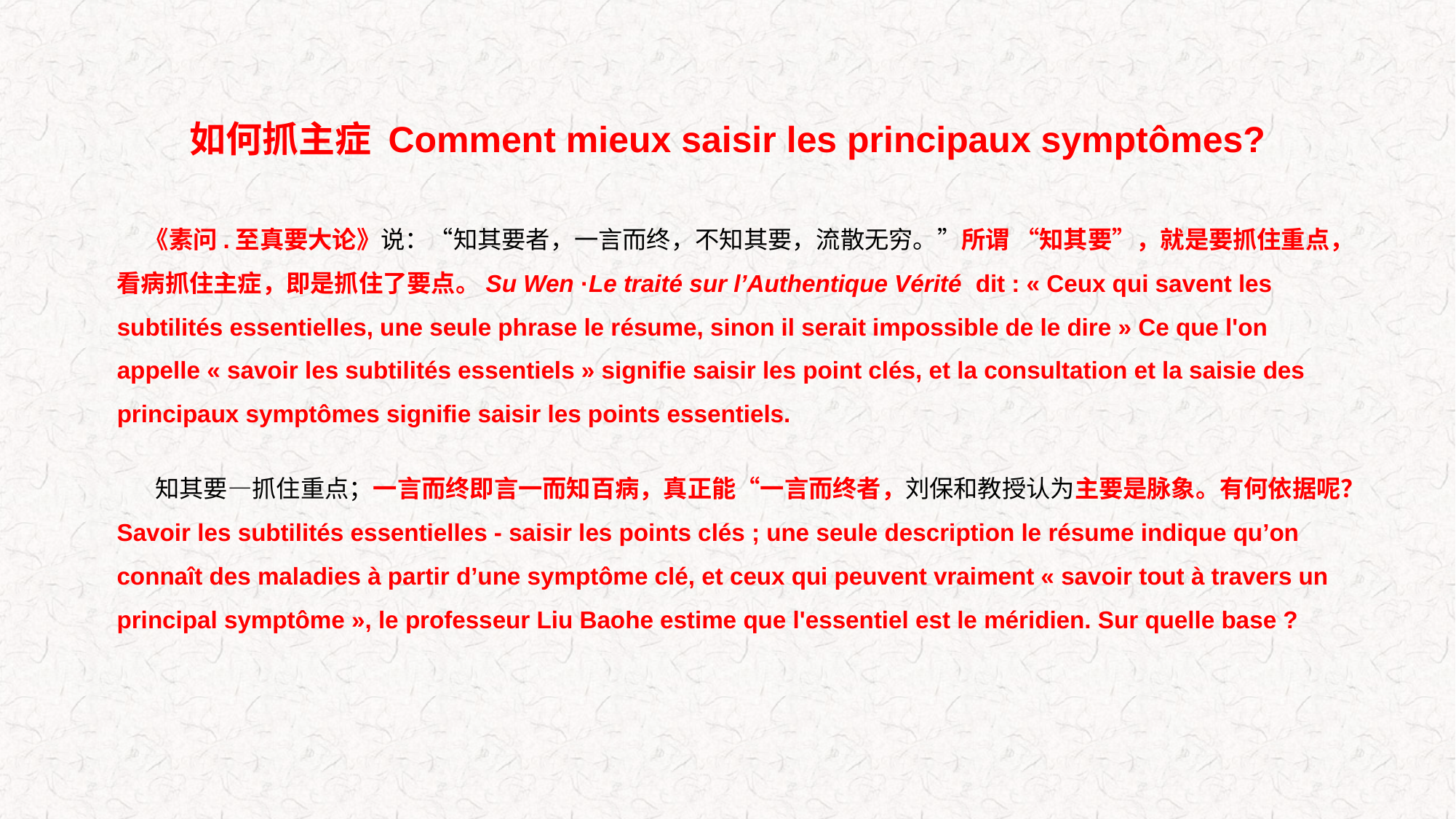

# 如何抓主症 Comment mieux saisir les principaux symptômes?
    《素问.至真要大论》说：“知其要者，一言而终，不知其要，流散无穷。”所谓 “知其要”，就是要抓住重点，看病抓住主症，即是抓住了要点。Su Wen ·Le traité sur l’Authentique Vérité  dit : « Ceux qui savent les subtilités essentielles, une seule phrase le résume, sinon il serait impossible de le dire » Ce que l'on appelle « savoir les subtilités essentiels » signifie saisir les point clés, et la consultation et la saisie des principaux symptômes signifie saisir les points essentiels.

      知其要—抓住重点；一言而终即言一而知百病，真正能“一言而终者，刘保和教授认为主要是脉象。有何依据呢？Savoir les subtilités essentielles - saisir les points clés ; une seule description le résume indique qu’on connaît des maladies à partir d’une symptôme clé, et ceux qui peuvent vraiment « savoir tout à travers un principal symptôme », le professeur Liu Baohe estime que l'essentiel est le méridien. Sur quelle base ?